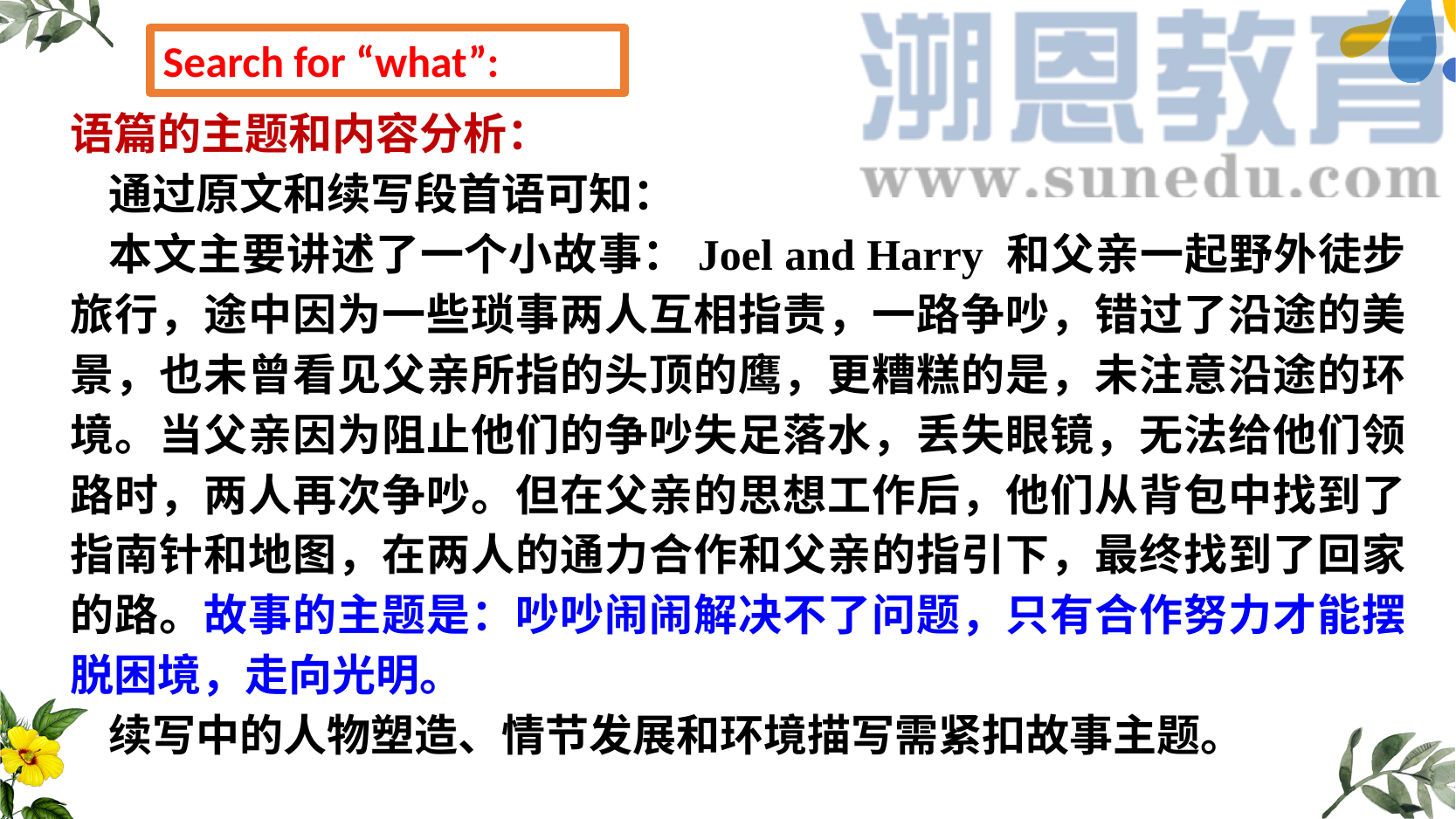

Search for “what”:
语篇的主题和内容分析：
通过原文和续写段首语可知：
本文主要讲述了一个小故事：Joel and Harry 和父亲一起野外徒步旅行，途中因为一些琐事两人互相指责，一路争吵，错过了沿途的美景，也未曾看见父亲所指的头顶的鹰，更糟糕的是，未注意沿途的环境。当父亲因为阻止他们的争吵失足落水，丢失眼镜，无法给他们领路时，两人再次争吵。但在父亲的思想工作后，他们从背包中找到了指南针和地图，在两人的通力合作和父亲的指引下，最终找到了回家的路。故事的主题是：吵吵闹闹解决不了问题，只有合作努力才能摆脱困境，走向光明。
续写中的人物塑造、情节发展和环境描写需紧扣故事主题。